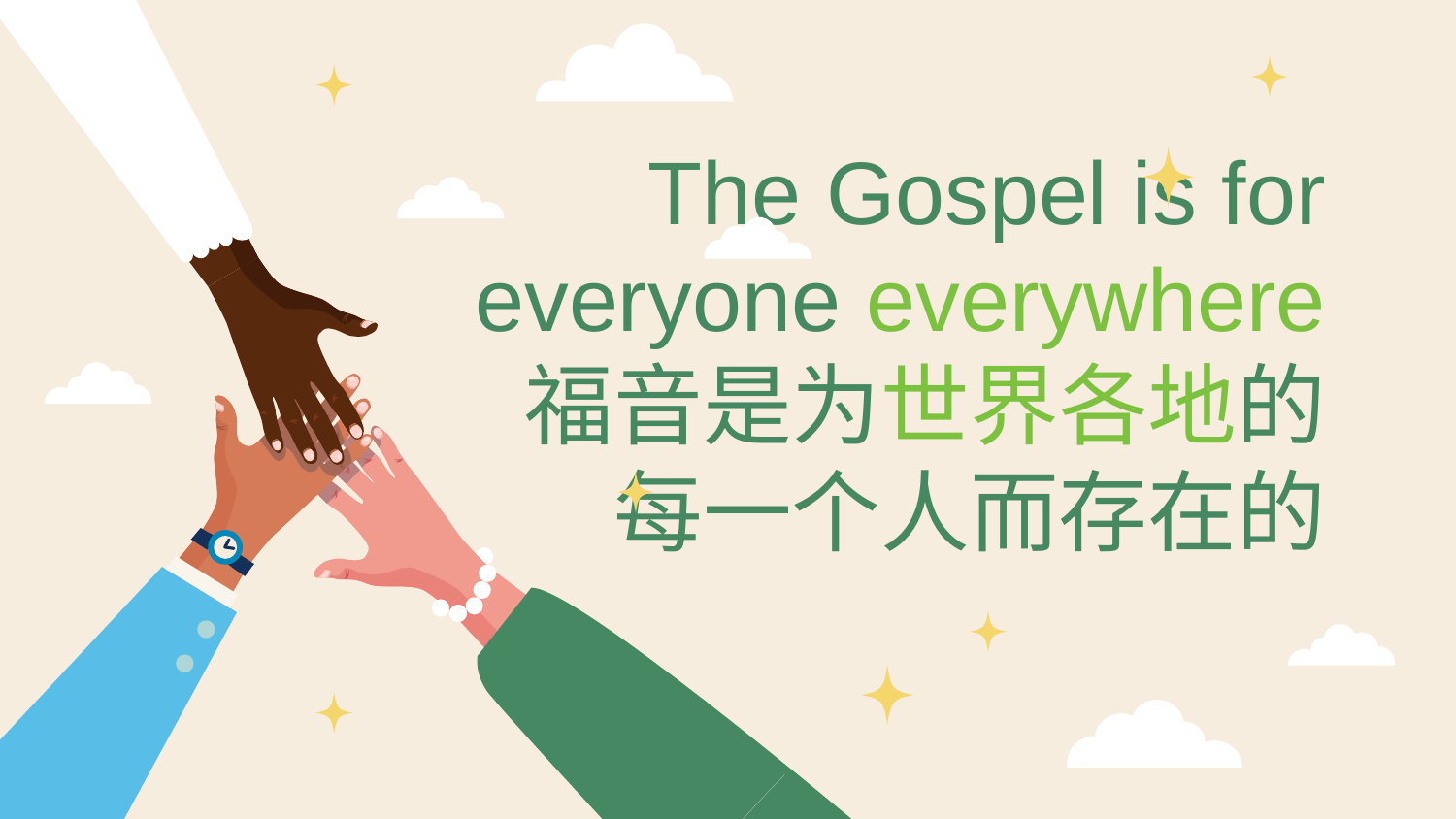

# The Gospel is for everyone everywhere 福音是为世界各地的每一个人而存在的